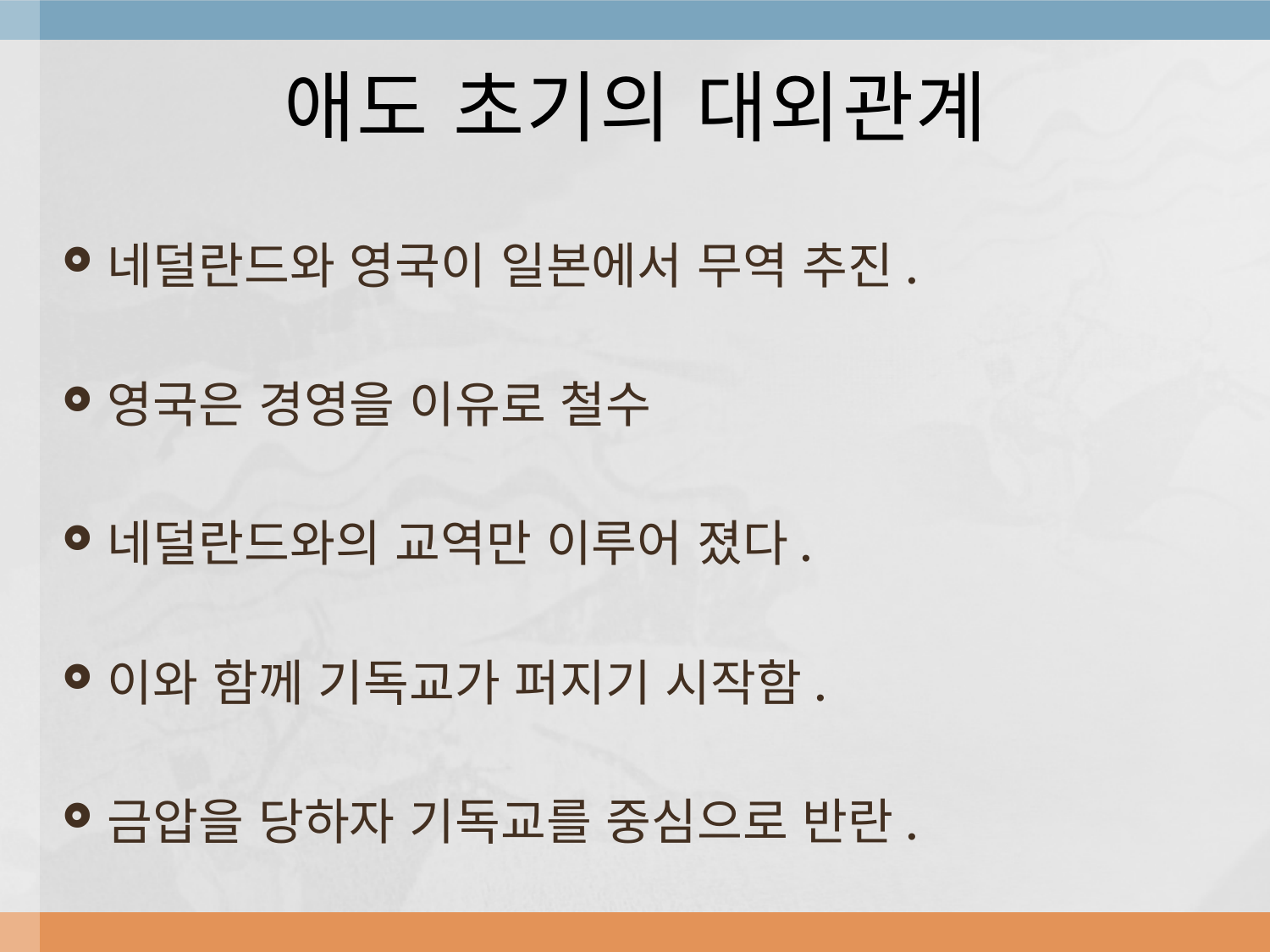

# 애도 초기의 대외관계
네덜란드와 영국이 일본에서 무역 추진.

영국은 경영을 이유로 철수

네덜란드와의 교역만 이루어 졌다.

이와 함께 기독교가 퍼지기 시작함.

금압을 당하자 기독교를 중심으로 반란.